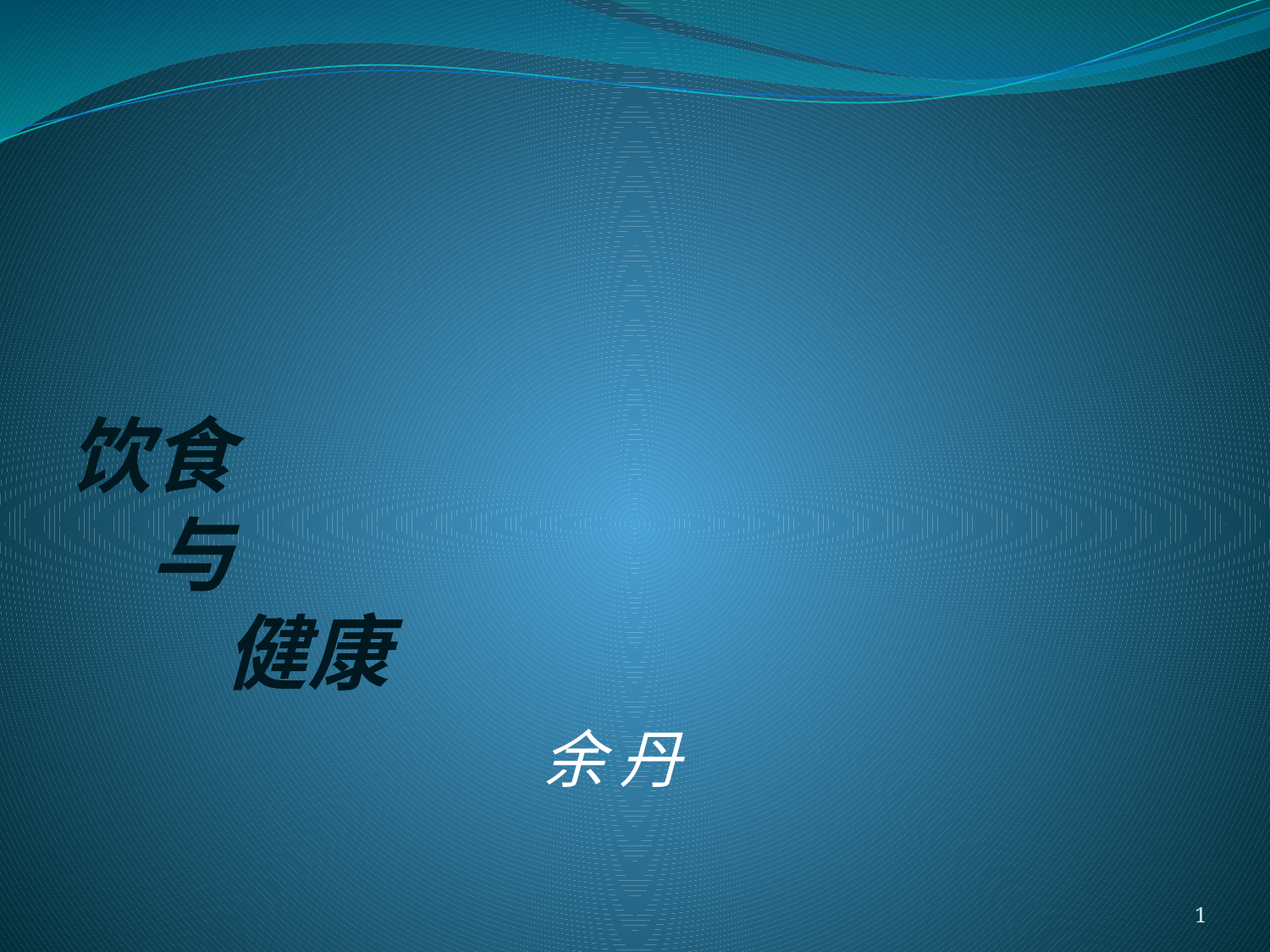

# 饮食 与 健康 余 丹
1